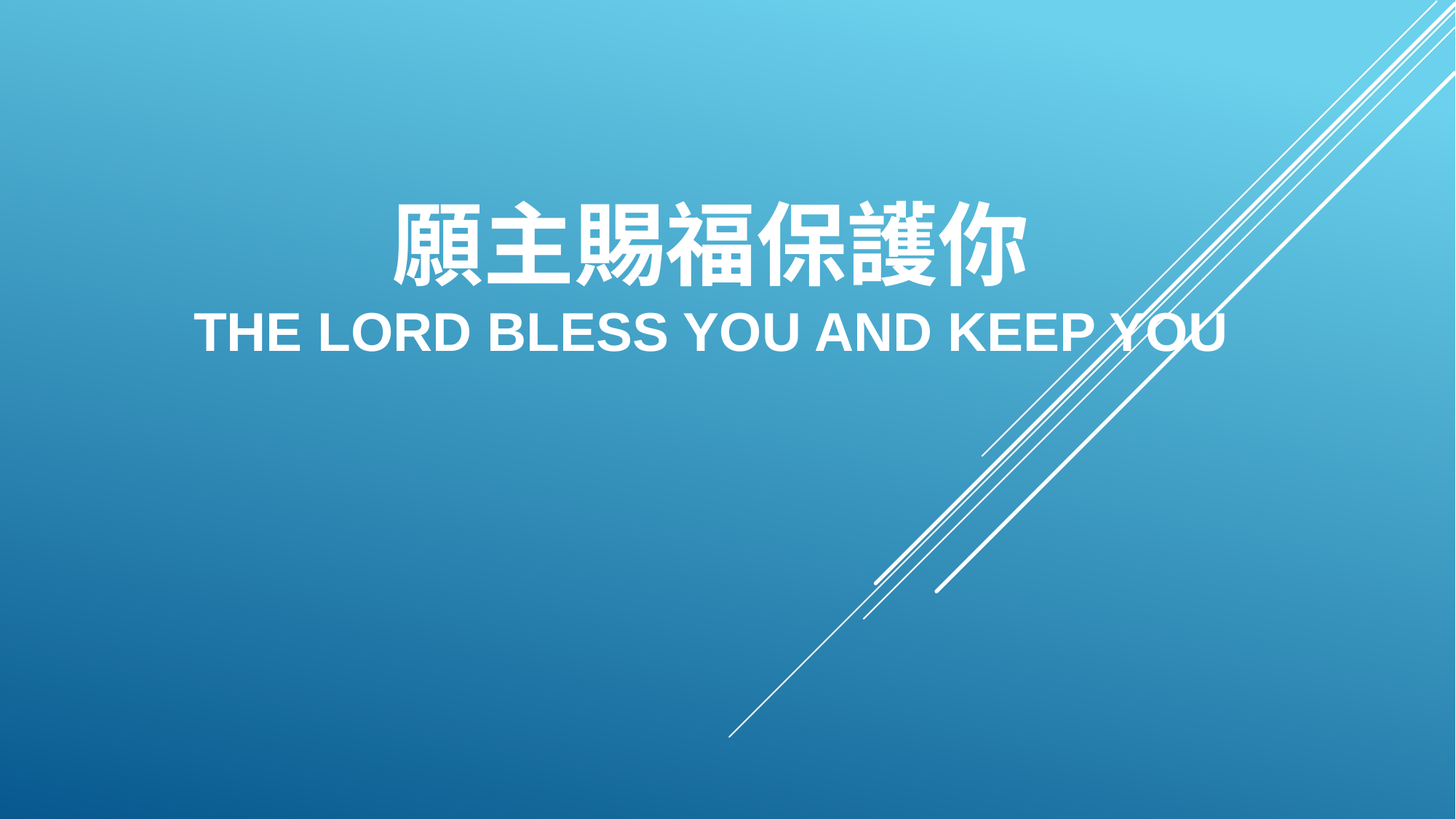

# 願主賜福保護你 the lord bless you and keep you